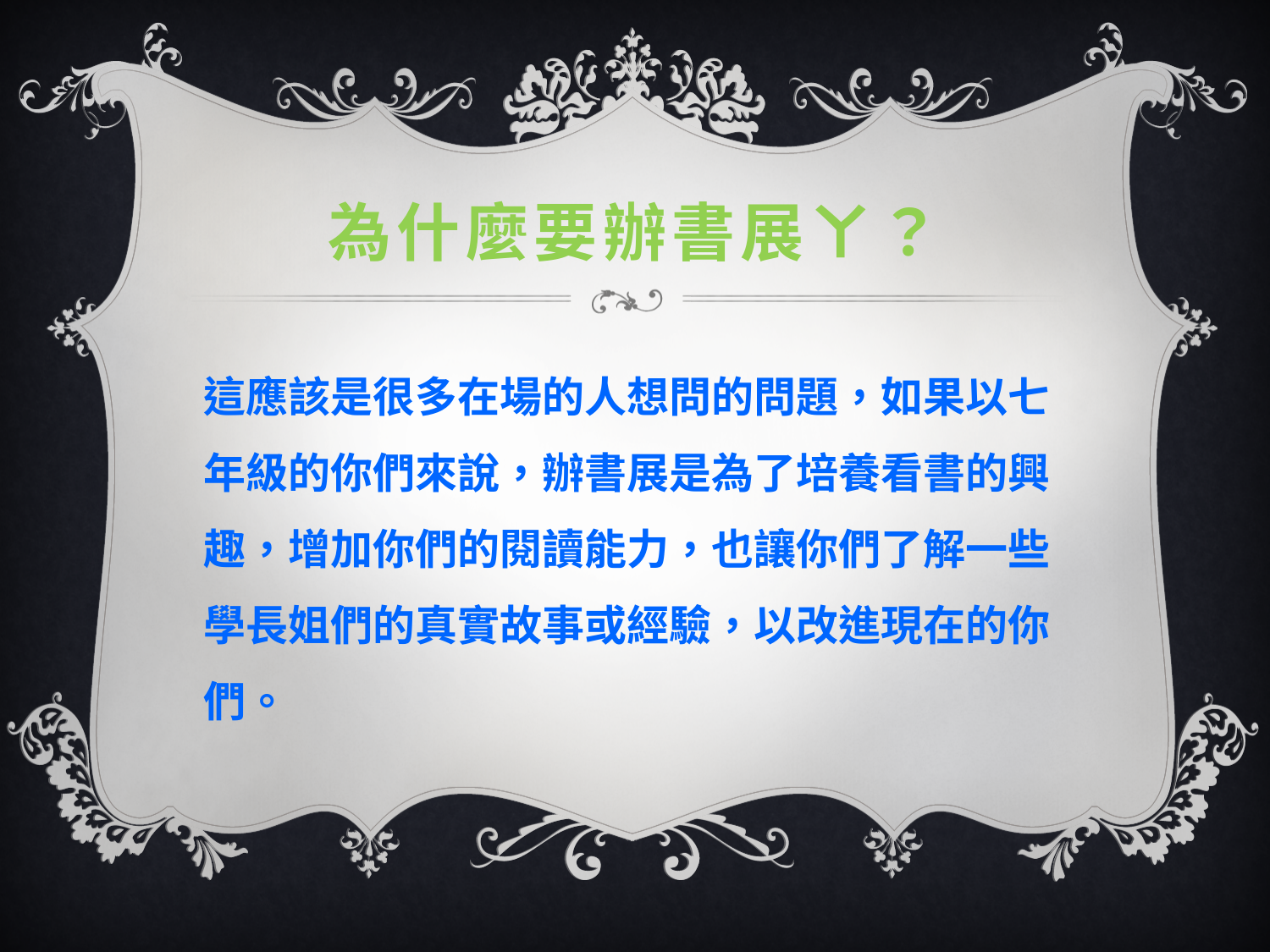

# 為什麼要辦書展ㄚ？
這應該是很多在場的人想問的問題，如果以七年級的你們來說，辦書展是為了培養看書的興趣，增加你們的閱讀能力，也讓你們了解一些學長姐們的真實故事或經驗，以改進現在的你們。